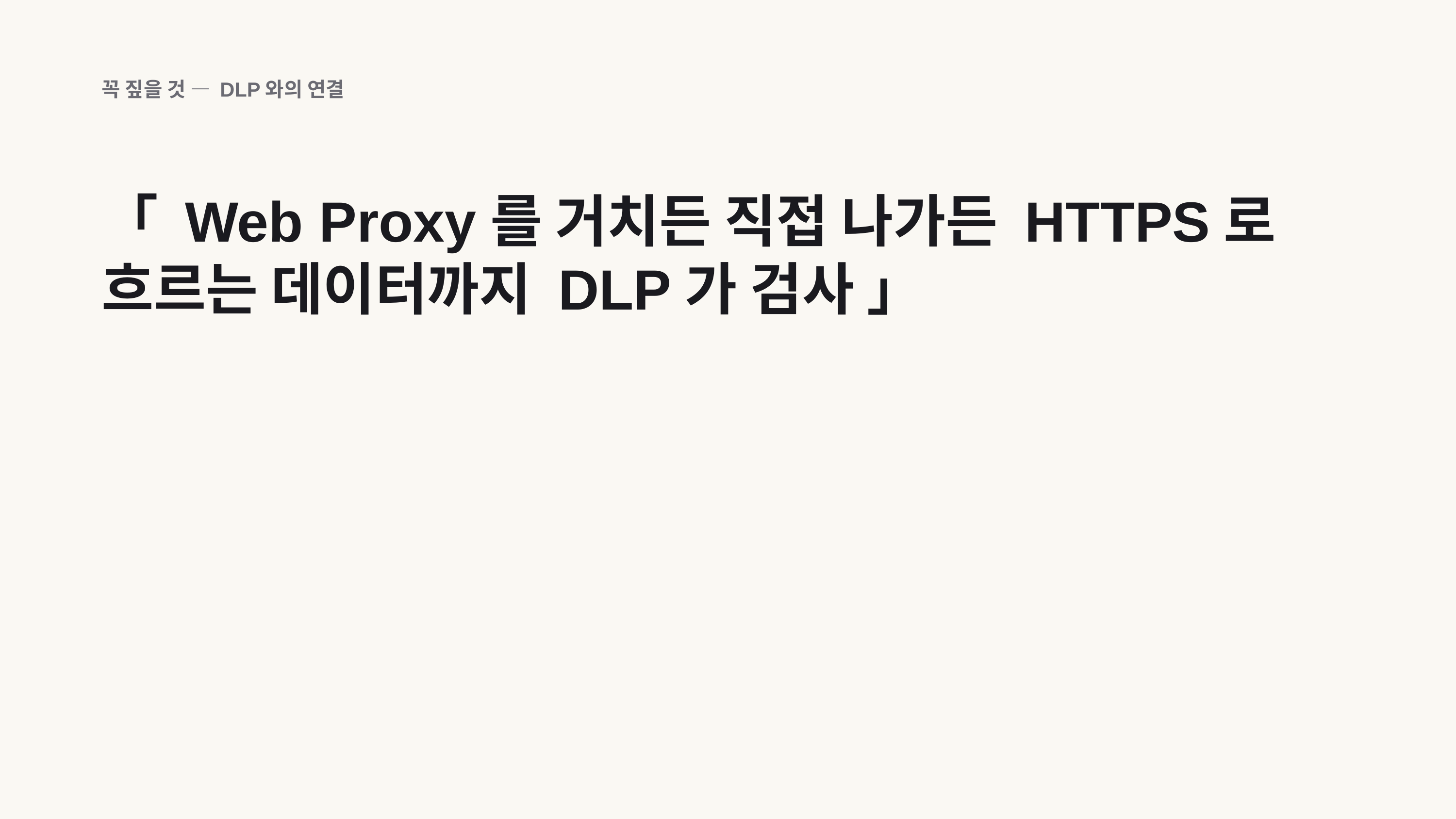

꼭 짚을 것 — DLP와의 연결
「 Web Proxy를 거치든 직접 나가든 HTTPS로 흐르는 데이터까지 DLP가 검사 」